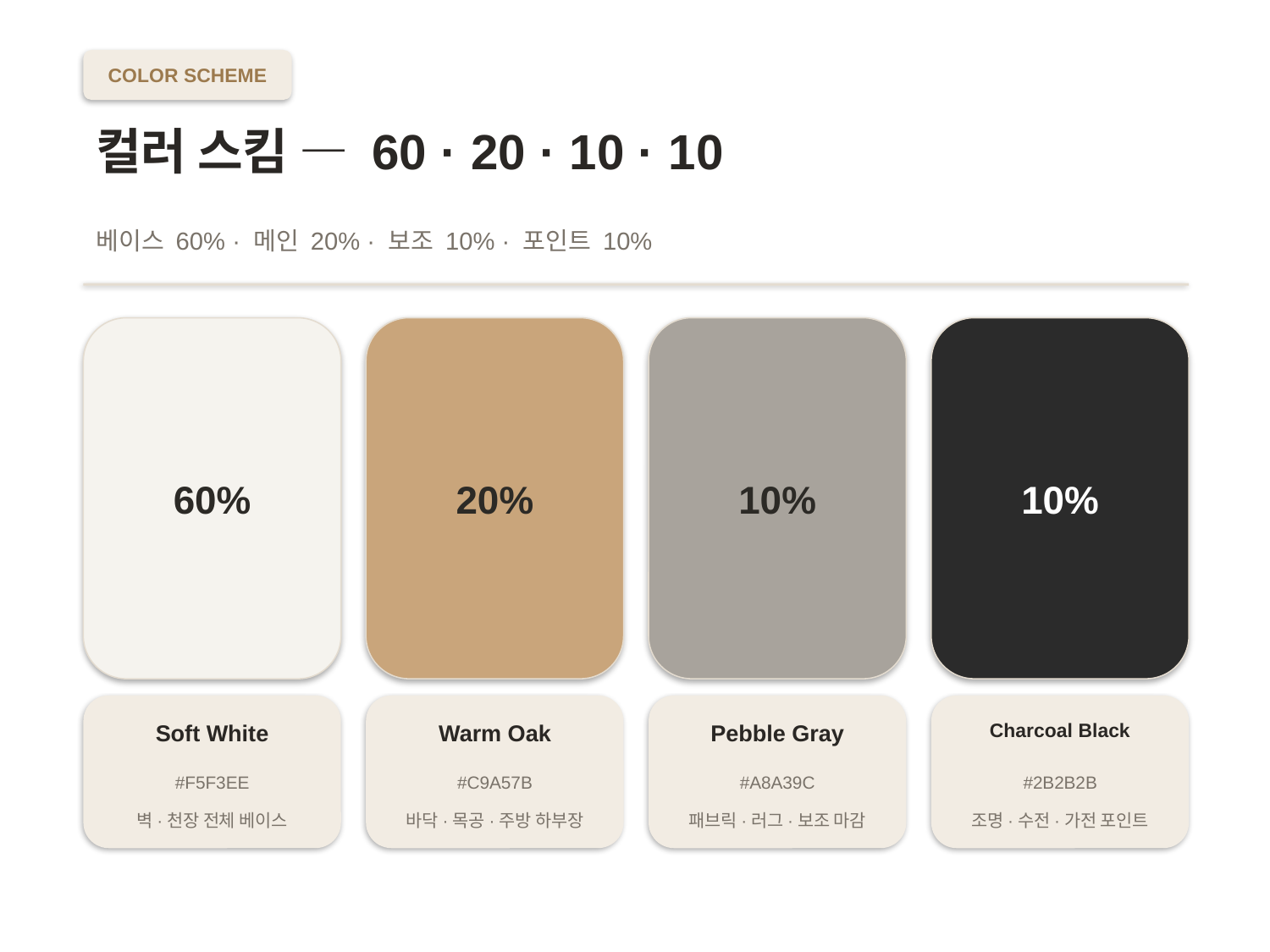

COLOR SCHEME
컬러 스킴 — 60 · 20 · 10 · 10
베이스 60% · 메인 20% · 보조 10% · 포인트 10%

60%
20%
10%
10%

Soft White
Warm Oak
Pebble Gray
Charcoal Black
#F5F3EE
#C9A57B
#A8A39C
#2B2B2B
벽·천장 전체 베이스
바닥·목공·주방 하부장
패브릭·러그·보조 마감
조명·수전·가전 포인트